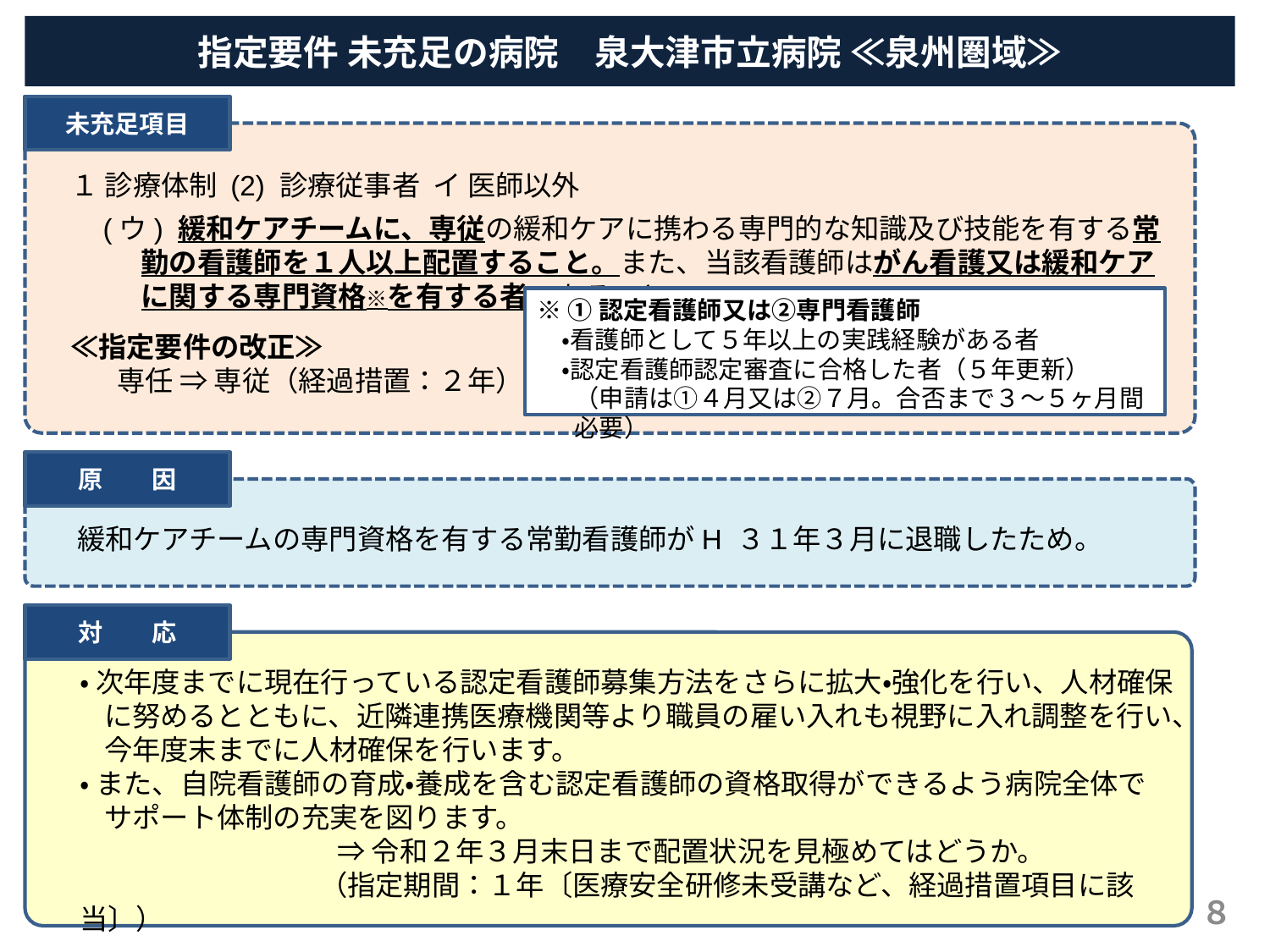

指定要件 未充足の病院　泉大津市立病院 ≪泉州圏域≫
未充足項目

　１ 診療体制 (2) 診療従事者  イ 医師以外

  　 (ウ) 緩和ケアチームに、専従の緩和ケアに携わる専門的な知識及び技能を有する常勤の看護師を１人以上配置すること。また、当該看護師はがん看護又は緩和ケアに関する専門資格※を有する者であること。

　≪指定要件の改正≫
専任 ⇒ 専従（経過措置：２年）
※ ①認定看護師又は②専門看護師
・看護師として５年以上の実践経験がある者
・認定看護師認定審査に合格した者（５年更新）
（申請は①４月又は②７月。合否まで３～５ヶ月間必要）
原　　因

緩和ケアチームの専門資格を有する常勤看護師がH ３１年３月に退職したため。
対　　応

・ 次年度までに現在行っている認定看護師募集方法をさらに拡大・強化を行い、人材確保に努めるとともに、近隣連携医療機関等より職員の雇い入れも視野に入れ調整を行い、今年度末までに人材確保を行います。
・ また、自院看護師の育成・養成を含む認定看護師の資格取得ができるよう病院全体でサポート体制の充実を図ります。
　　　　　　　　　　⇒ 令和２年３月末日まで配置状況を見極めてはどうか。
　（指定期間：１年〔医療安全研修未受講など、経過措置項目に該当〕）

８